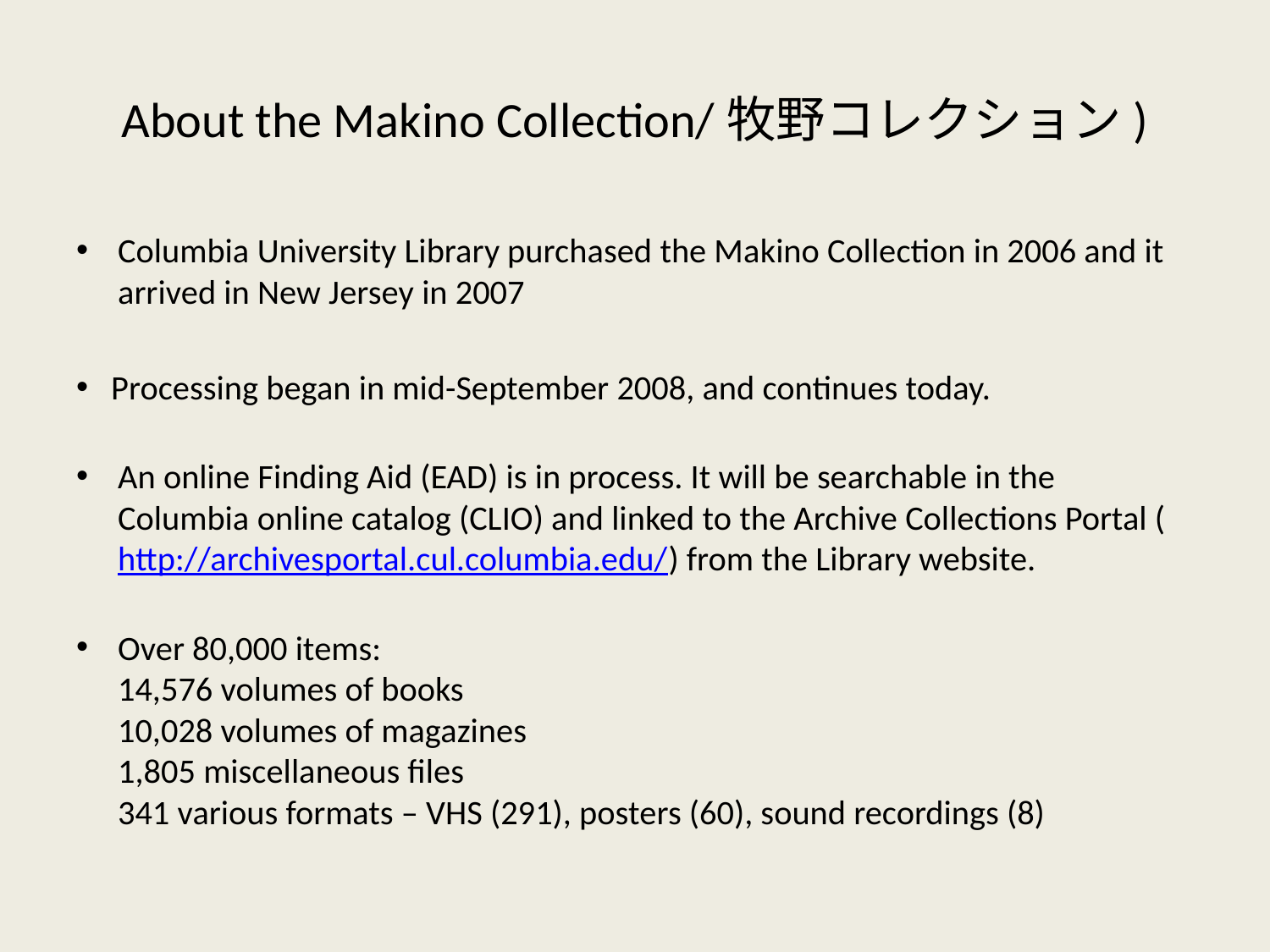

# About the Makino Collection/牧野コレクション)
Columbia University Library purchased the Makino Collection in 2006 and it arrived in New Jersey in 2007

Processing began in mid-September 2008, and continues today.
An online Finding Aid (EAD) is in process. It will be searchable in the Columbia online catalog (CLIO) and linked to the Archive Collections Portal (http://archivesportal.cul.columbia.edu/) from the Library website.
Over 80,000 items:
14,576 volumes of books
10,028 volumes of magazines
1,805 miscellaneous files
341 various formats – VHS (291), posters (60), sound recordings (8)